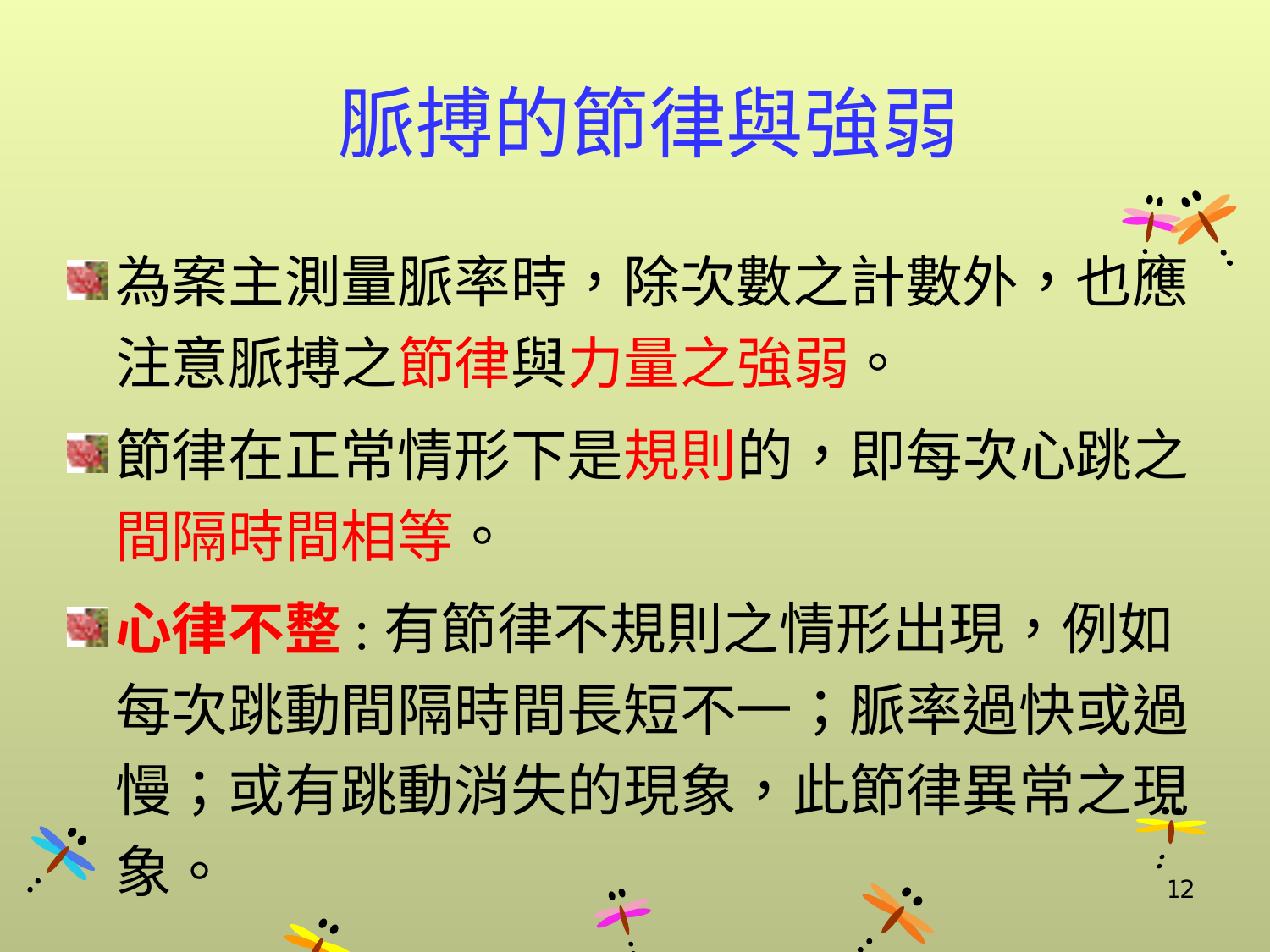

# 脈搏的節律與強弱
為案主測量脈率時，除次數之計數外，也應注意脈搏之節律與力量之強弱。
節律在正常情形下是規則的，即每次心跳之間隔時間相等。
心律不整:有節律不規則之情形出現，例如每次跳動間隔時間長短不一；脈率過快或過慢；或有跳動消失的現象，此節律異常之現象。
12